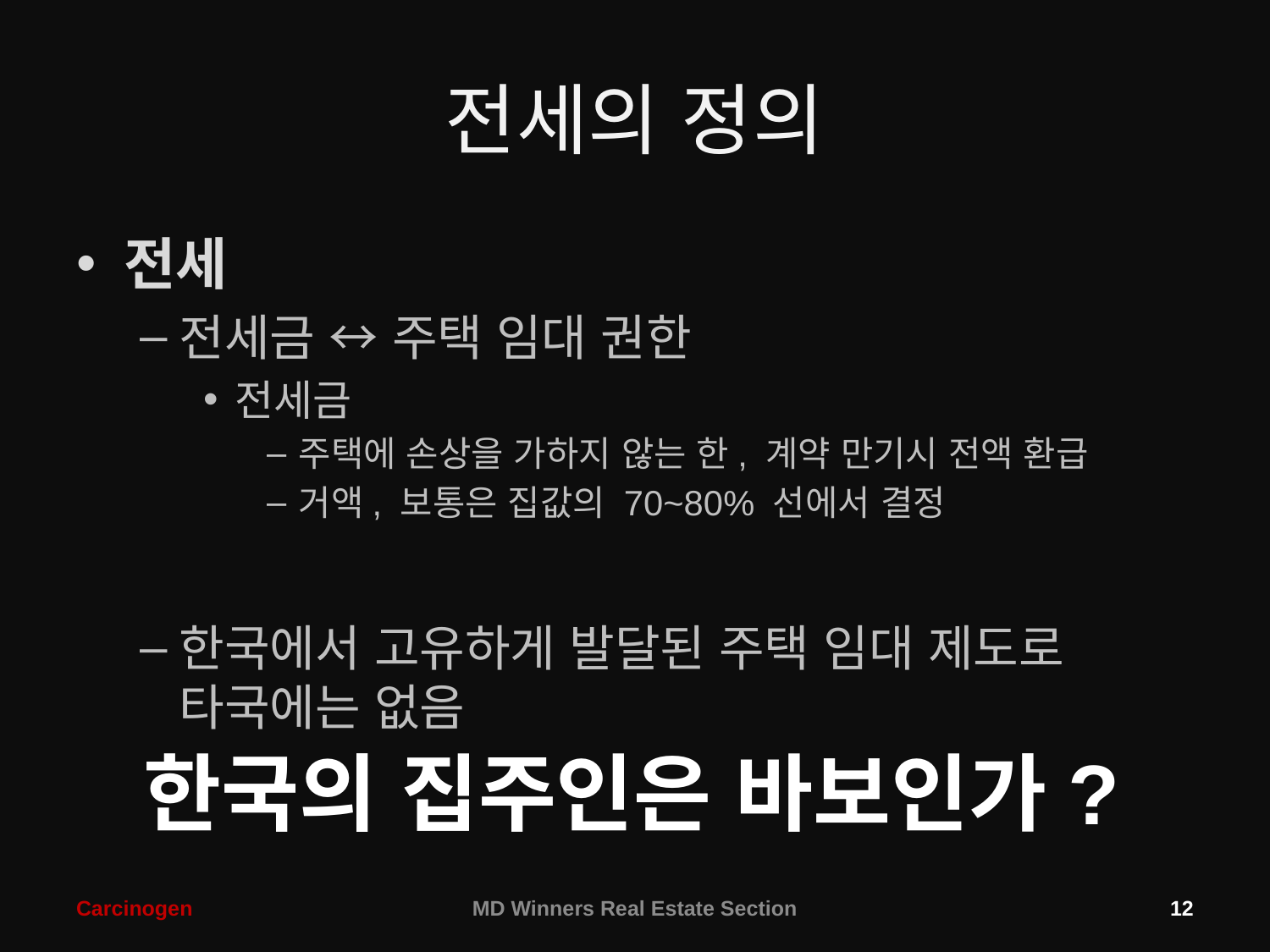

# 전세의 정의
전세
전세금 ↔ 주택 임대 권한
전세금
주택에 손상을 가하지 않는 한, 계약 만기시 전액 환급
거액, 보통은 집값의 70~80% 선에서 결정

한국에서 고유하게 발달된 주택 임대 제도로 타국에는 없음

한국의 집주인은 바보인가?
Carcinogen
MD Winners Real Estate Section
12